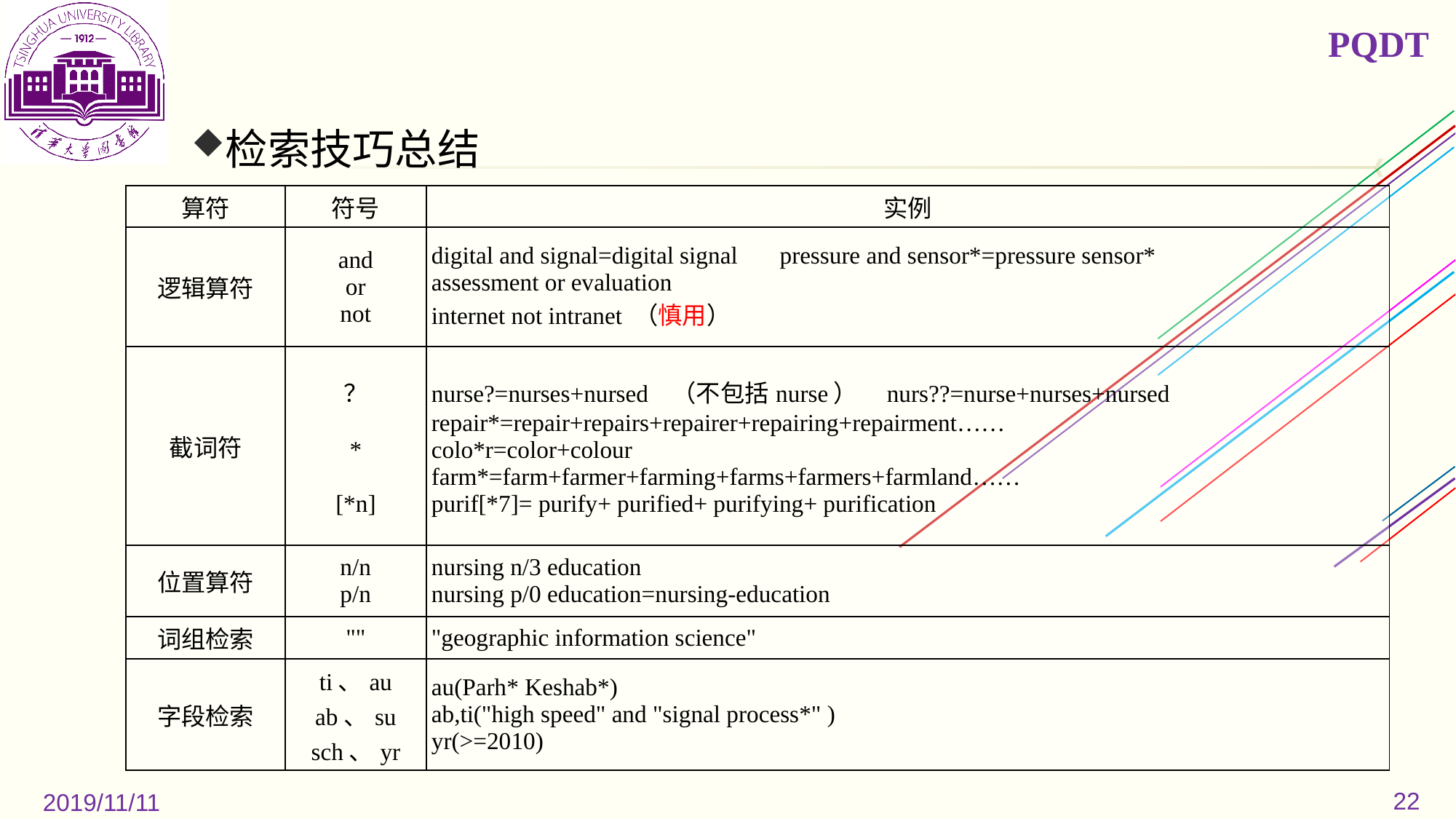

PQDT
检索技巧总结
| 算符 | 符号 | 实例 |
| --- | --- | --- |
| 逻辑算符 | and or not | digital and signal=digital signal pressure and sensor\*=pressure sensor\* assessment or evaluation internet not intranet （慎用） |
| 截词符 | ？ \* [\*n] | nurse?=nurses+nursed （不包括nurse） nurs??=nurse+nurses+nursed repair\*=repair+repairs+repairer+repairing+repairment…… colo\*r=color+colour farm\*=farm+farmer+farming+farms+farmers+farmland…… purif[\*7]= purify+ purified+ purifying+ purification |
| 位置算符 | n/n p/n | nursing n/3 education nursing p/0 education=nursing-education |
| 词组检索 | "" | "geographic information science" |
| 字段检索 | ti、au ab、su sch、yr | au(Parh\* Keshab\*) ab,ti("high speed" and "signal process\*" ) yr(>=2010) |
22
2019/11/11